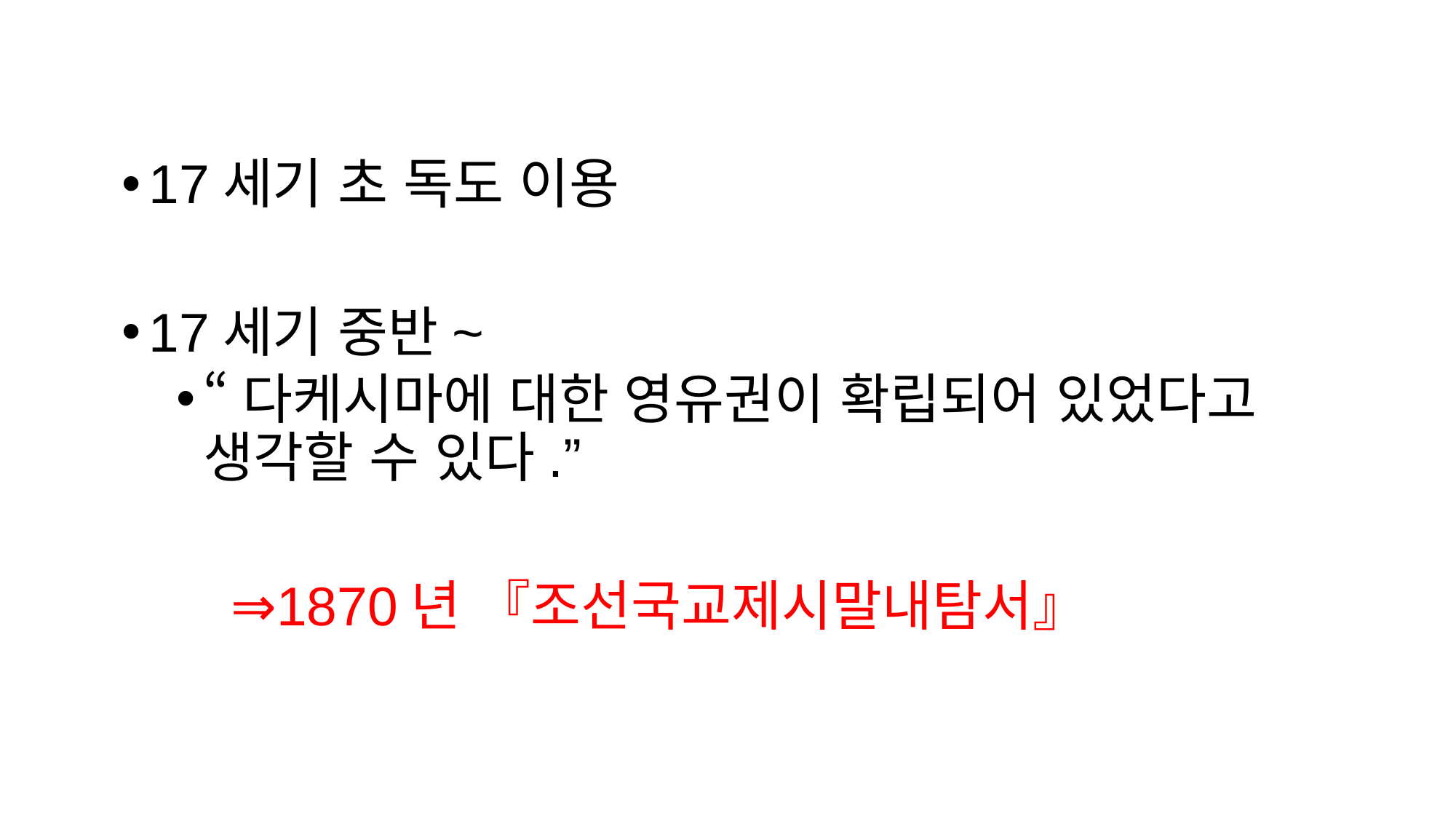

17세기 초 독도 이용

17세기 중반~
“다케시마에 대한 영유권이 확립되어 있었다고 생각할 수 있다.”

	⇒1870년 『조선국교제시말내탐서』